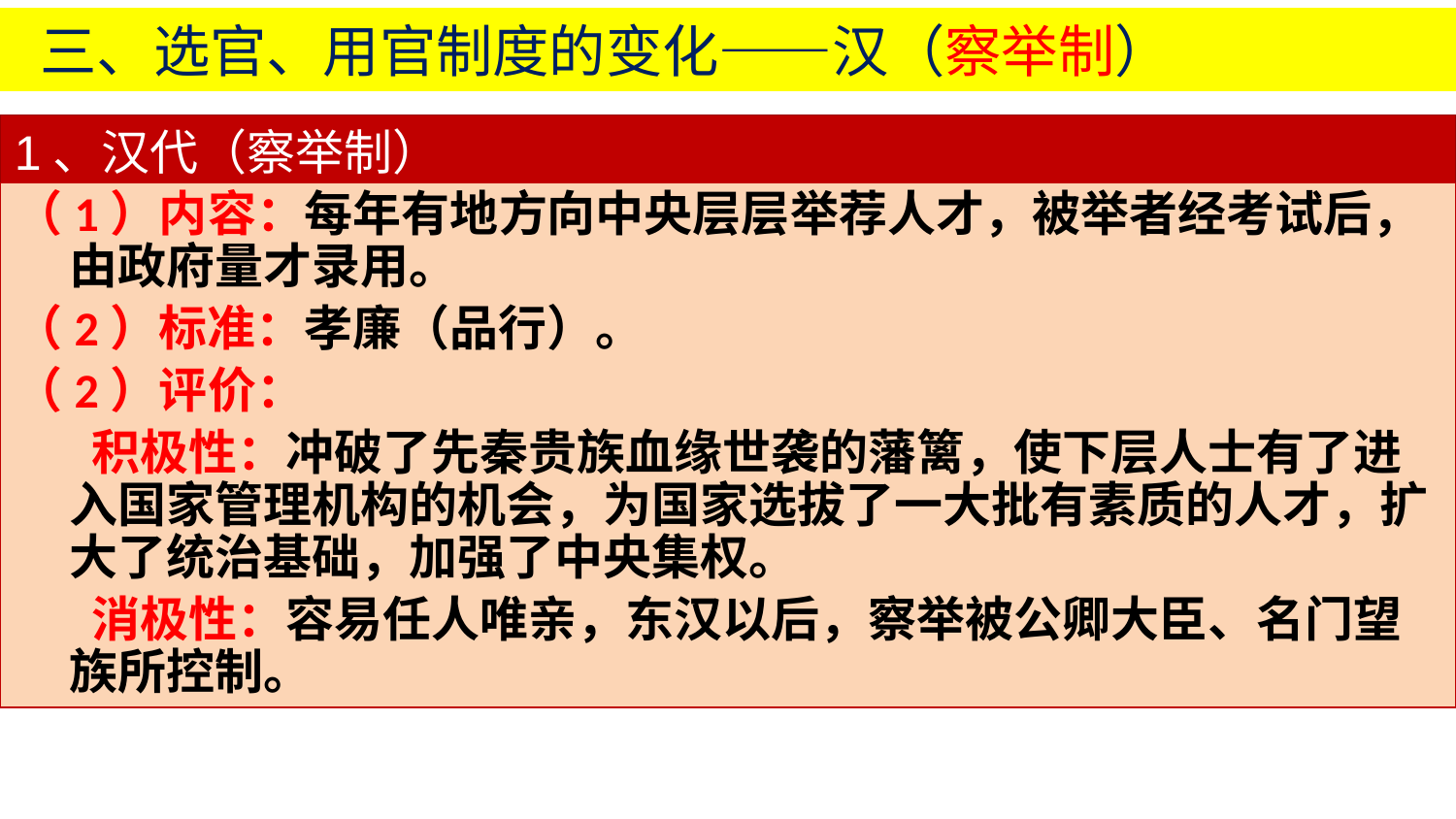

三、选官、用官制度的变化——汉（察举制）
1、汉代（察举制）
（1）内容：每年有地方向中央层层举荐人才，被举者经考试后，由政府量才录用。
（2）标准：孝廉（品行）。
（2）评价：
      积极性：冲破了先秦贵族血缘世袭的藩篱，使下层人士有了进入国家管理机构的机会，为国家选拔了一大批有素质的人才，扩大了统治基础，加强了中央集权。
      消极性：容易任人唯亲，东汉以后，察举被公卿大臣、名门望族所控制。